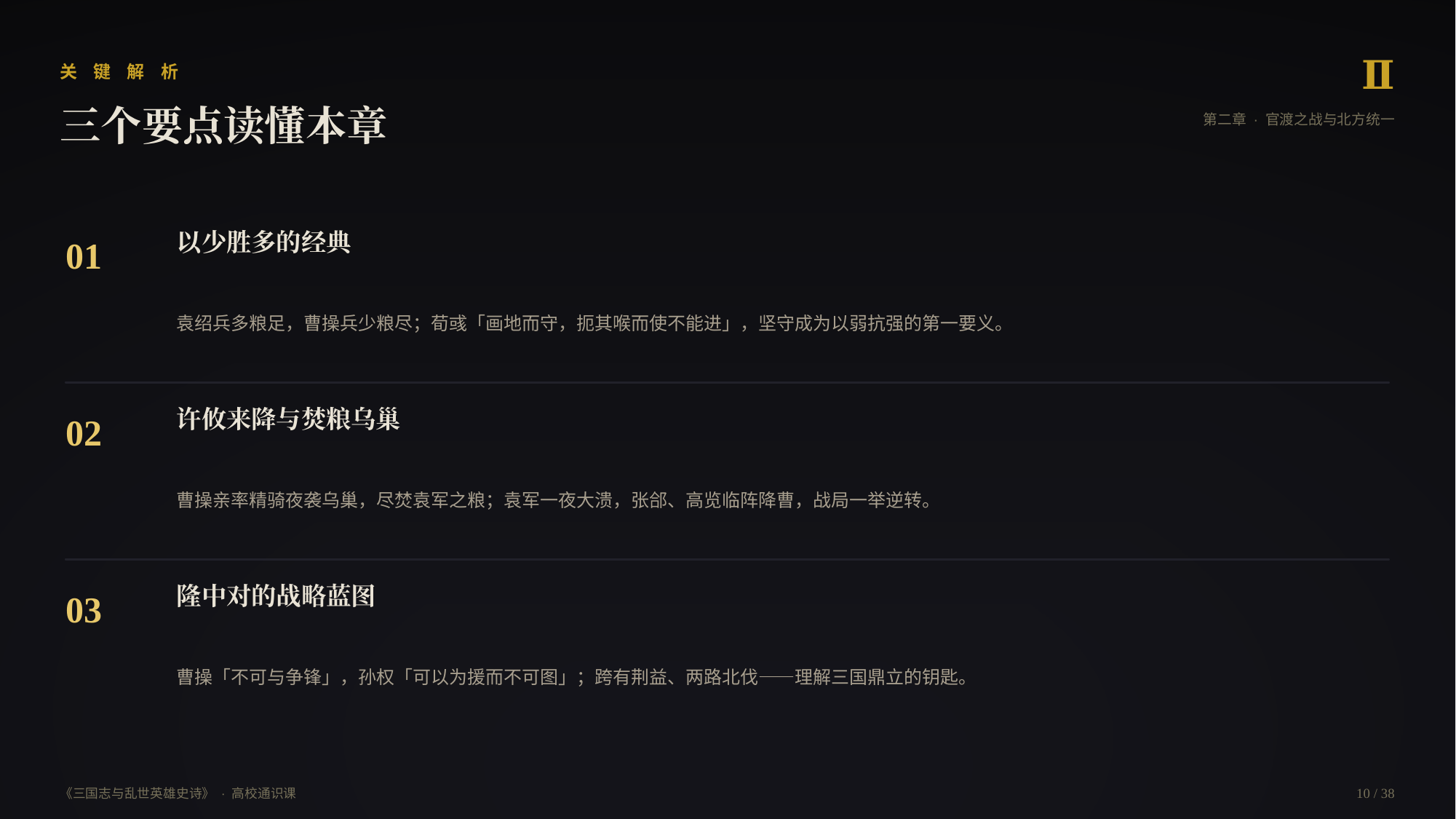

Ⅱ
关 键 解 析
三个要点读懂本章
第二章 · 官渡之战与北方统一
以少胜多的经典
01
袁绍兵多粮足，曹操兵少粮尽；荀彧「画地而守，扼其喉而使不能进」，坚守成为以弱抗强的第一要义。

许攸来降与焚粮乌巢
02
曹操亲率精骑夜袭乌巢，尽焚袁军之粮；袁军一夜大溃，张郃、高览临阵降曹，战局一举逆转。

隆中对的战略蓝图
03
曹操「不可与争锋」，孙权「可以为援而不可图」；跨有荆益、两路北伐——理解三国鼎立的钥匙。
《三国志与乱世英雄史诗》 · 高校通识课
10 / 38